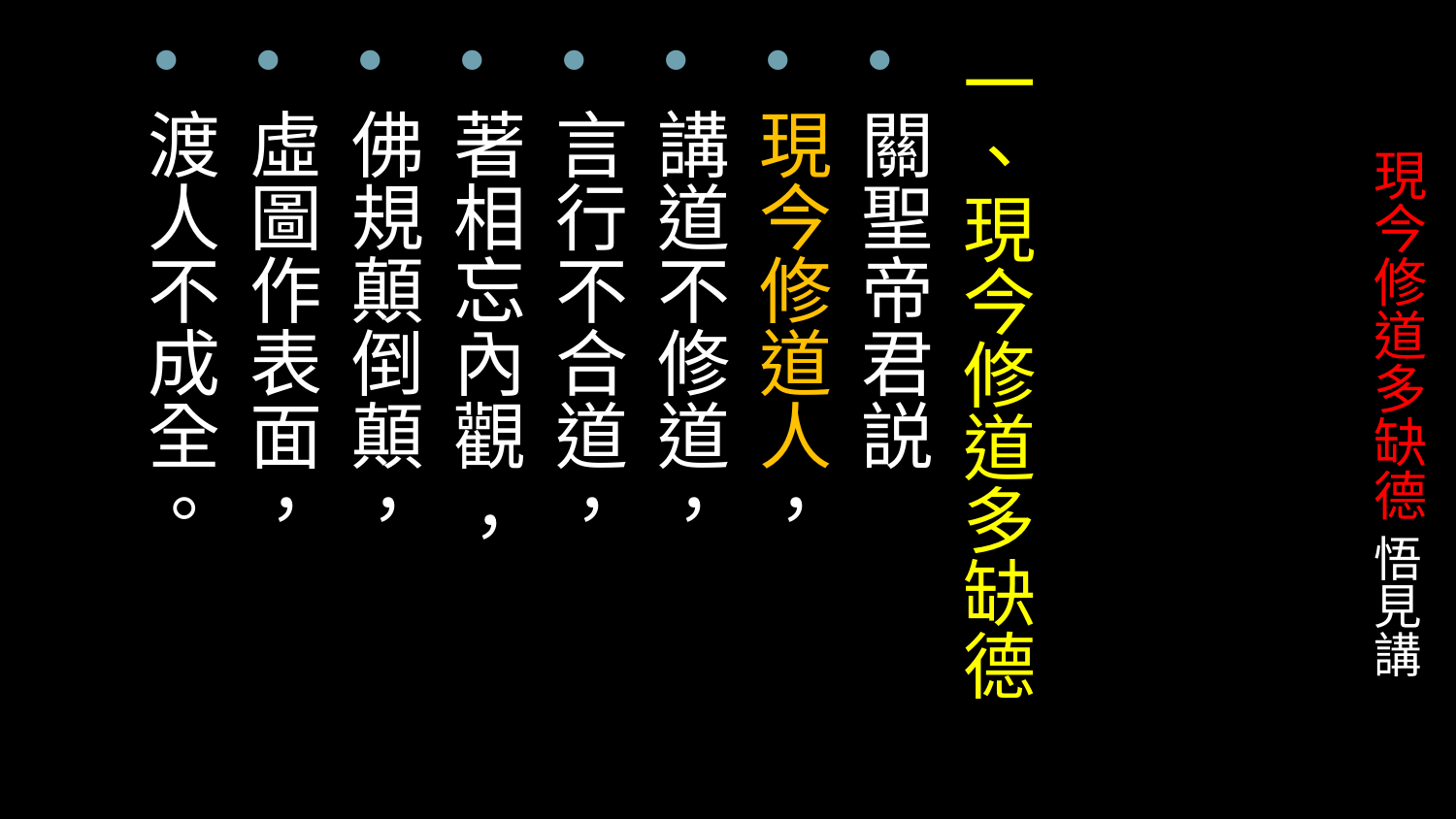

一、現今修道多缺德
關聖帝君説
現今修道人，
講道不修道，
言行不合道，
著相忘內觀 ，
佛規顛倒顛，
虛圖作表面，
渡人不成全。

# 現今修道多缺德 悟見講